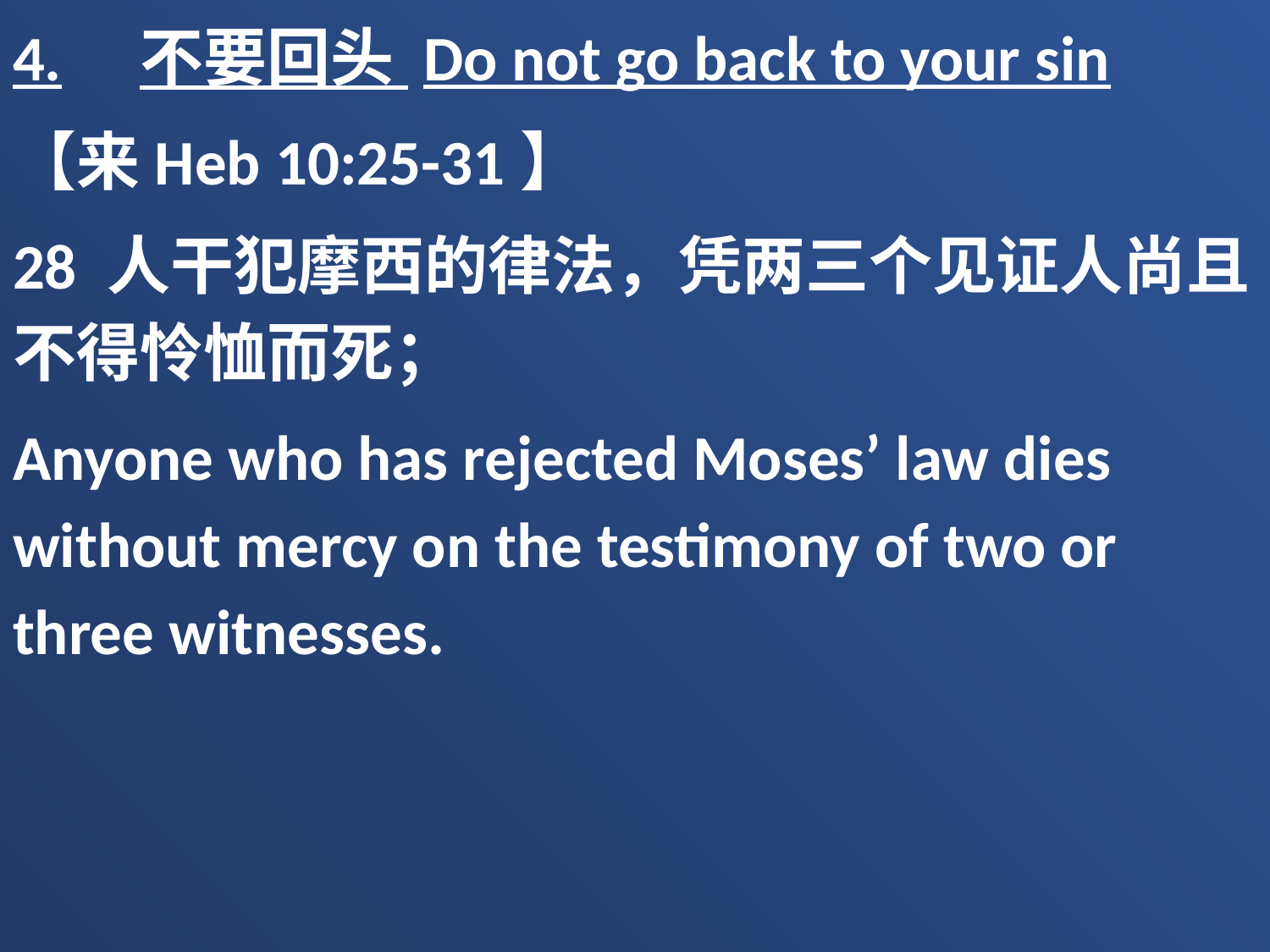

4.	不要回头 Do not go back to your sin
【来Heb 10:25-31】
28 人干犯摩西的律法，凭两三个见证人尚且不得怜恤而死；
Anyone who has rejected Moses’ law dies without mercy on the testimony of two or three witnesses.